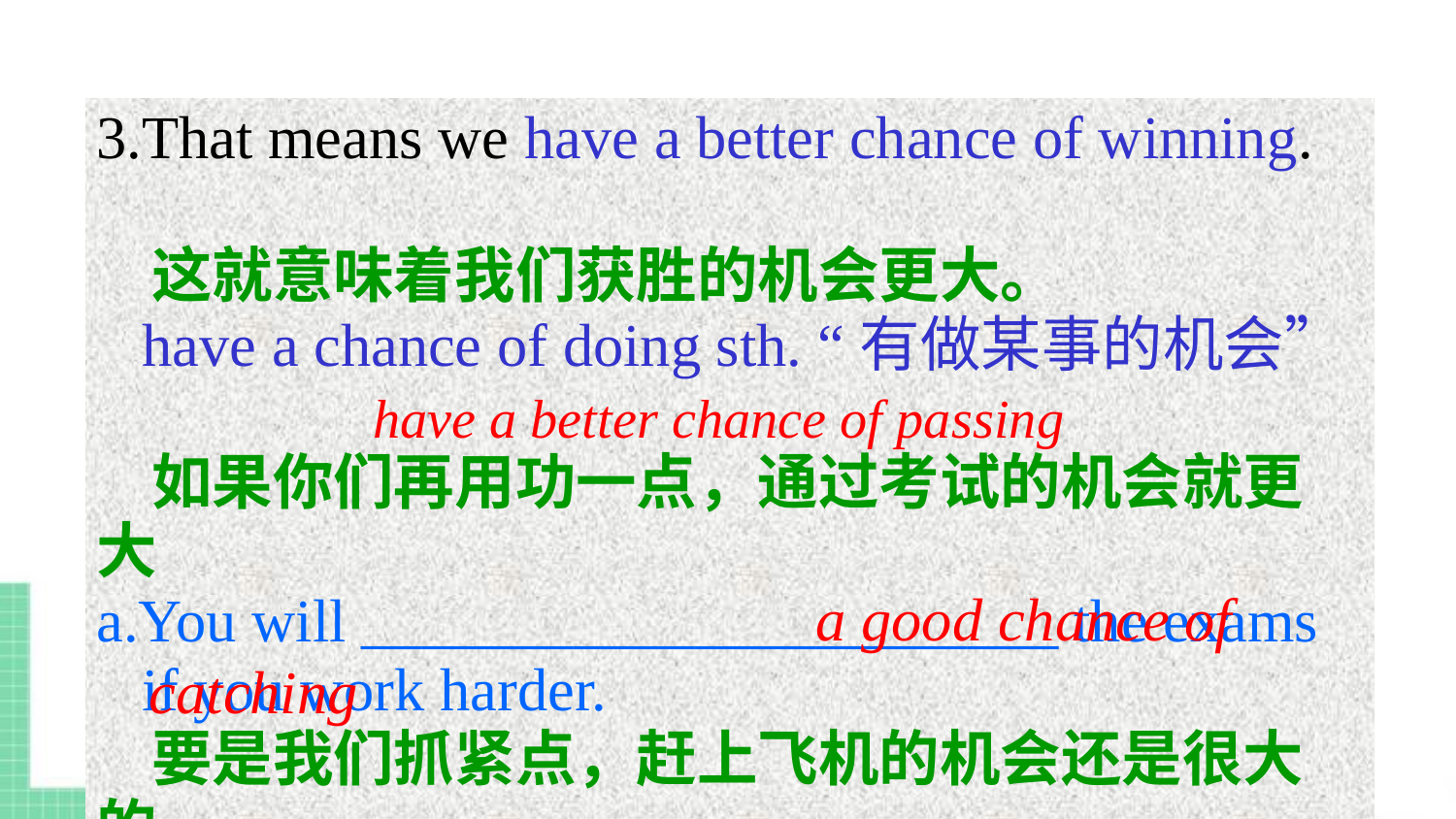

3.That means we have a better chance of winning.
   这就意味着我们获胜的机会更大。
   have a chance of doing sth. “有做某事的机会”
   如果你们再用功一点，通过考试的机会就更大
a.You will _______________________ the exams
   if you work harder.
   要是我们抓紧点，赶上飞机的机会还是很大的
b.If we hurry up, there’s still _______________
   _______ the plane.
have a better chance of passing
a good chance of
catching